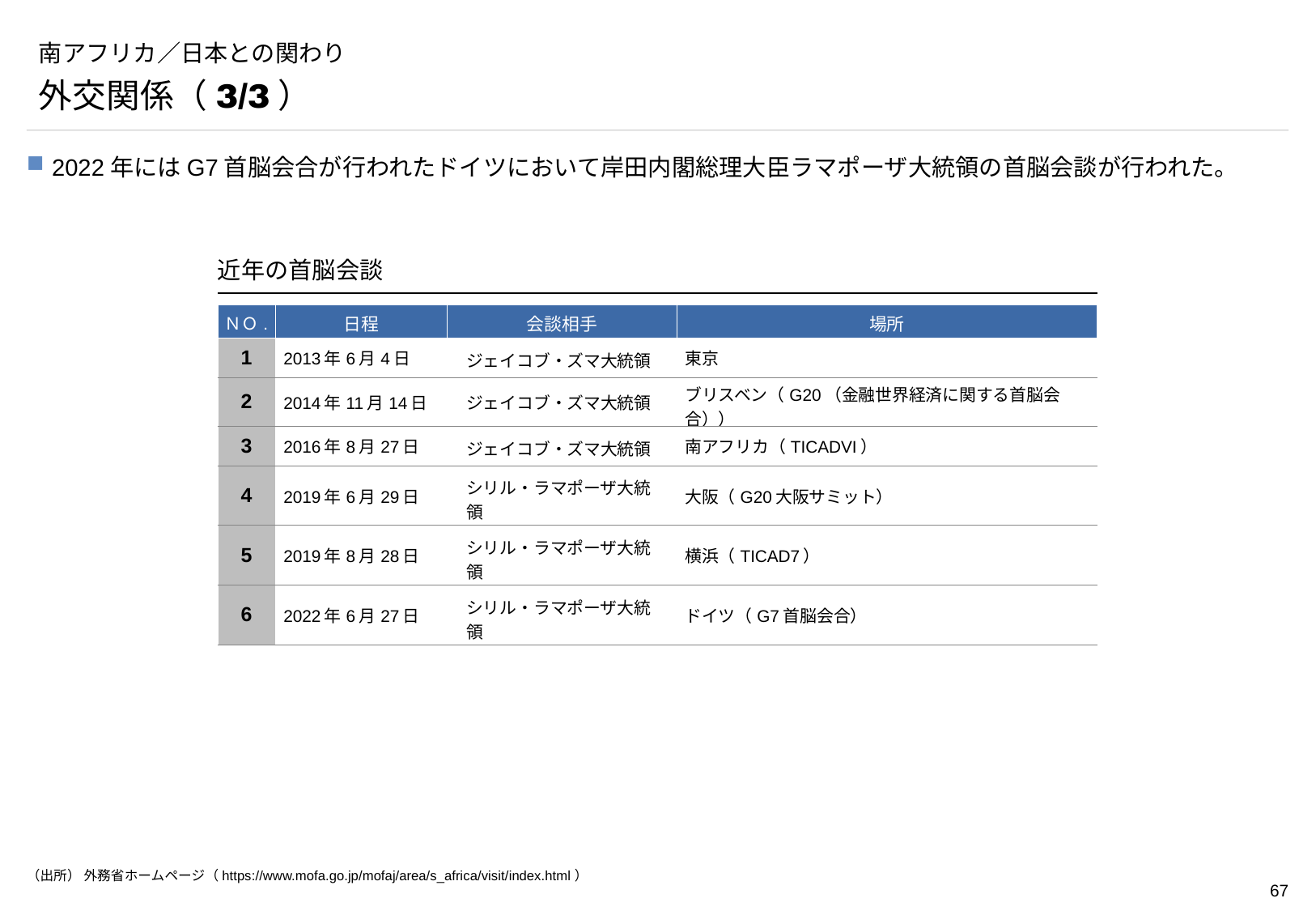

# 南アフリカ／日本との関わり
外交関係（3/3）
2022年にはG7首脳会合が行われたドイツにおいて岸田内閣総理大臣ラマポーザ大統領の首脳会談が行われた。
近年の首脳会談
| ＮＯ. | 日程 | 会談相手 | 場所 |
| --- | --- | --- | --- |
| 1 | 2013年6月4日 | ジェイコブ・ズマ大統領 | 東京 |
| 2 | 2014年11月14日 | ジェイコブ・ズマ大統領 | ブリスベン（G20（金融世界経済に関する首脳会合）） |
| 3 | 2016年8月27日 | ジェイコブ・ズマ大統領 | 南アフリカ（TICADVI） |
| 4 | 2019年6月29日 | シリル・ラマポーザ大統領 | 大阪（G20大阪サミット） |
| 5 | 2019年8月28日 | シリル・ラマポーザ大統領 | 横浜（TICAD7） |
| 6 | 2022年6月27日 | シリル・ラマポーザ大統領 | ドイツ（G7首脳会合） |
（出所） 外務省ホームページ（https://www.mofa.go.jp/mofaj/area/s_africa/visit/index.html）